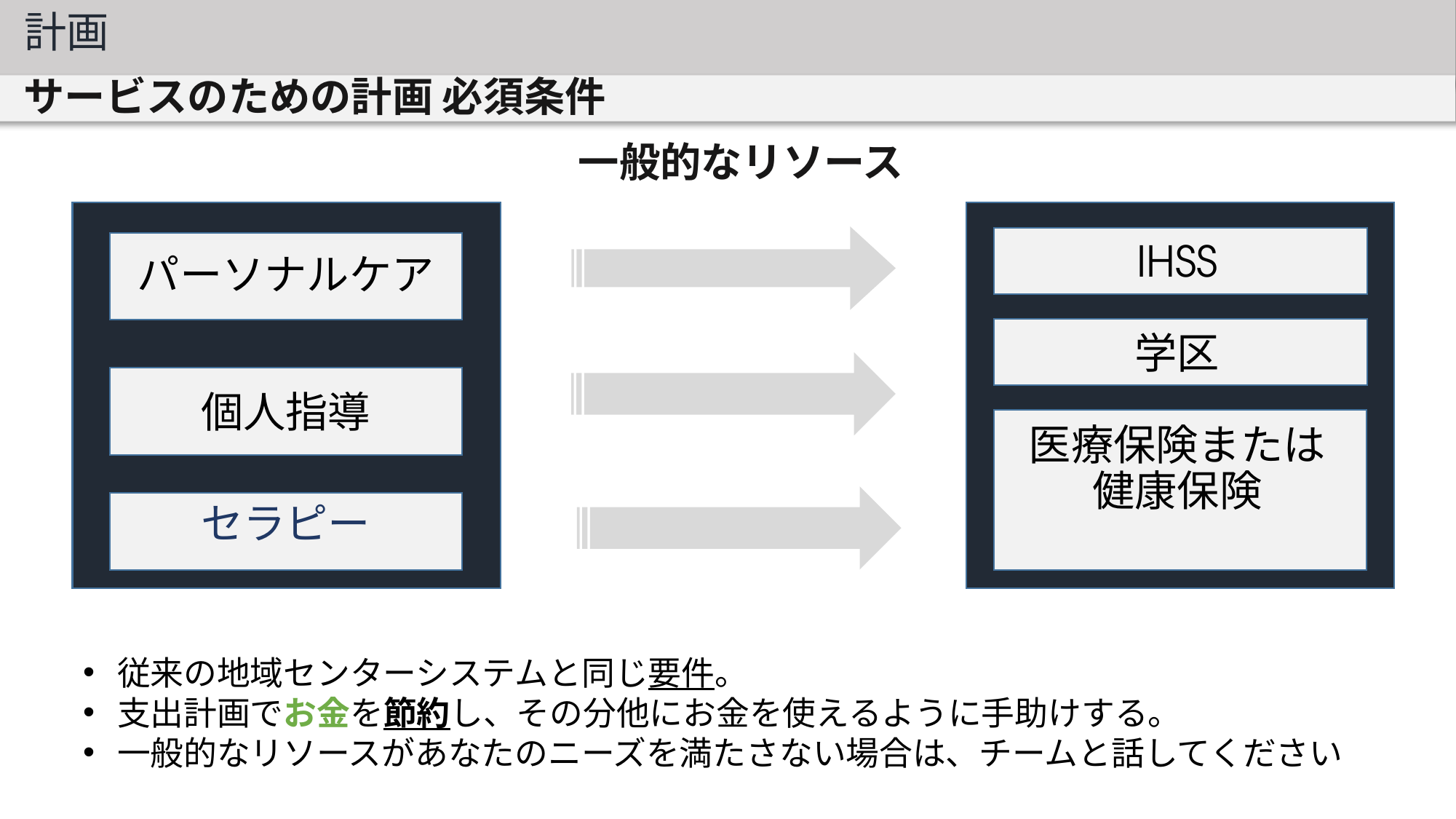

計画
サービスのための計画 必須条件
一般的なリソース

IHSS

学区

医療保険または健康保険
パーソナルケア

個人指導

セラピー

従来の地域センターシステムと同じ要件。
支出計画でお金を節約し、その分他にお金を使えるように手助けする。
一般的なリソースがあなたのニーズを満たさない場合は、チームと話してください